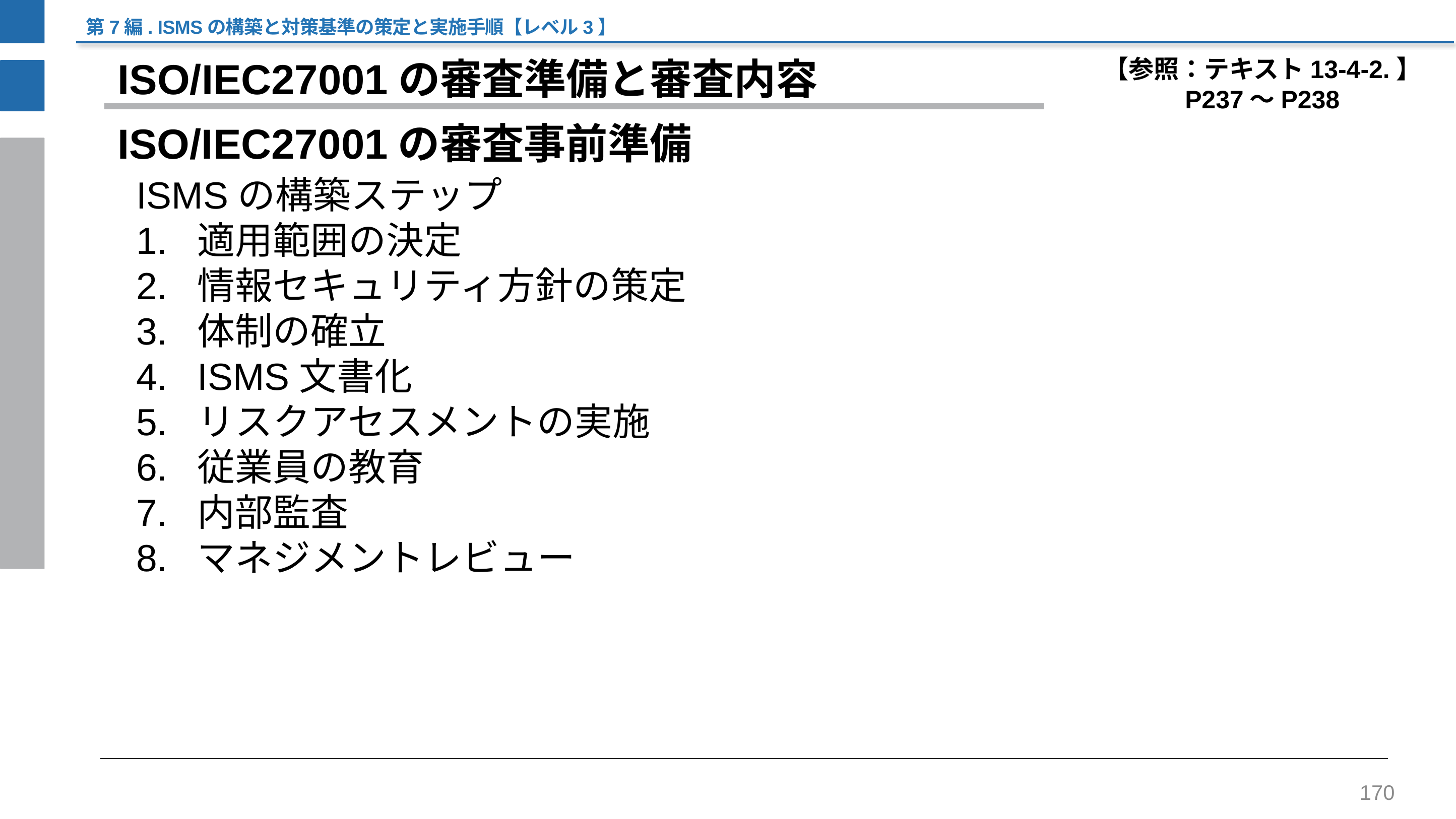

第7編. ISMSの構築と対策基準の策定と実施手順【レベル3】
【参照：テキスト13-4-2.】
P237～P238
ISO/IEC27001の審査準備と審査内容
ISO/IEC27001の審査事前準備
ISMSの構築ステップ
適用範囲の決定
情報セキュリティ方針の策定
体制の確立
ISMS文書化
リスクアセスメントの実施
従業員の教育
内部監査
マネジメントレビュー

170